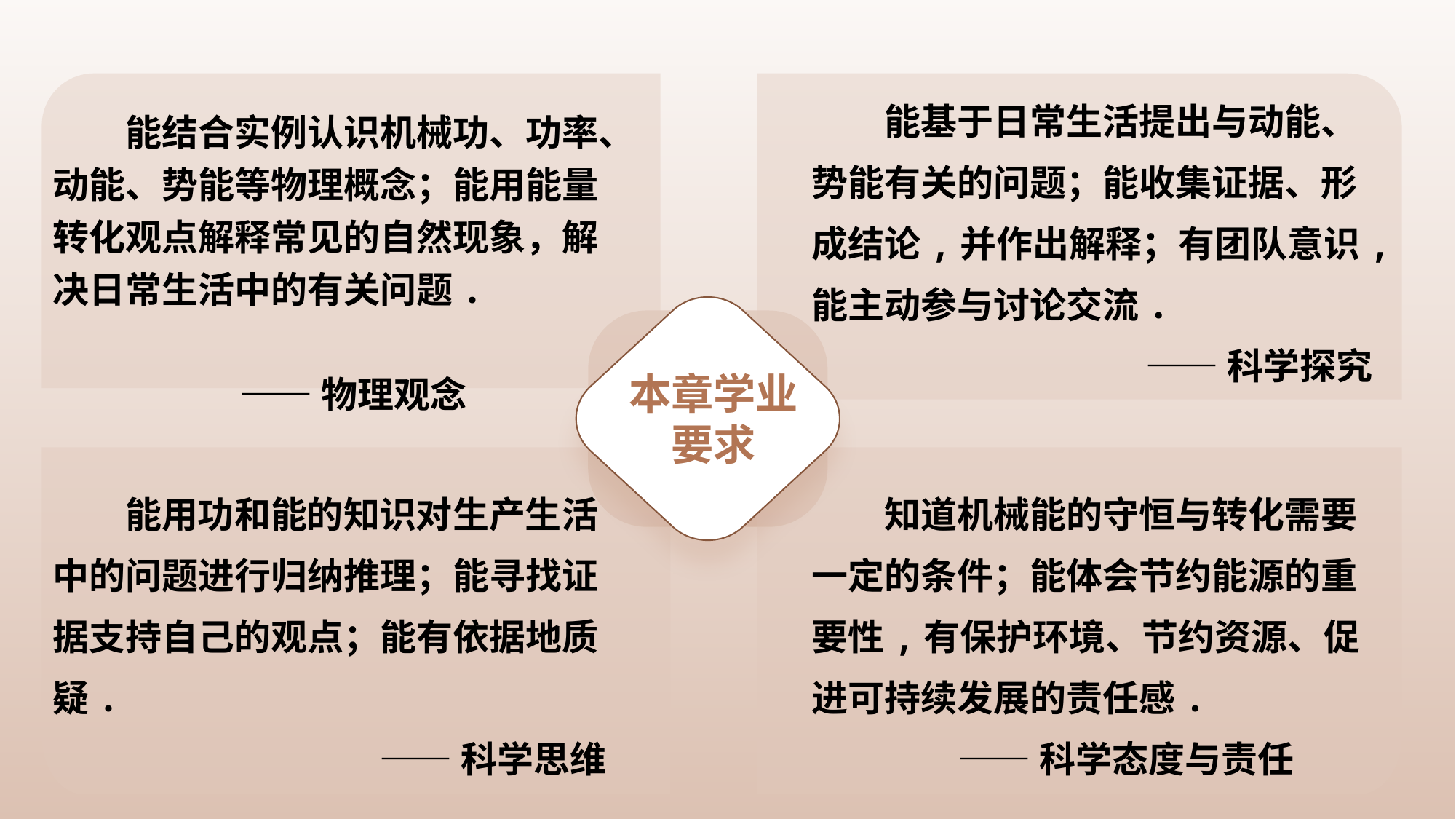

能结合实例认识机械功、功率、动能、势能等物理概念；能用能量转化观点解释常见的自然现象，解决日常生活中的有关问题.
              ——物理观念

能基于日常生活提出与动能、势能有关的问题；能收集证据、形成结论,并作出解释；有团队意识,能主动参与讨论交流.
              ——科学探究

本章学业
要求

能用功和能的知识对生产生活中的问题进行归纳推理；能寻找证据支持自己的观点；能有依据地质疑.
——科学思维

知道机械能的守恒与转化需要一定的条件；能体会节约能源的重要性,有保护环境、节约资源、促进可持续发展的责任感.
         ——科学态度与责任